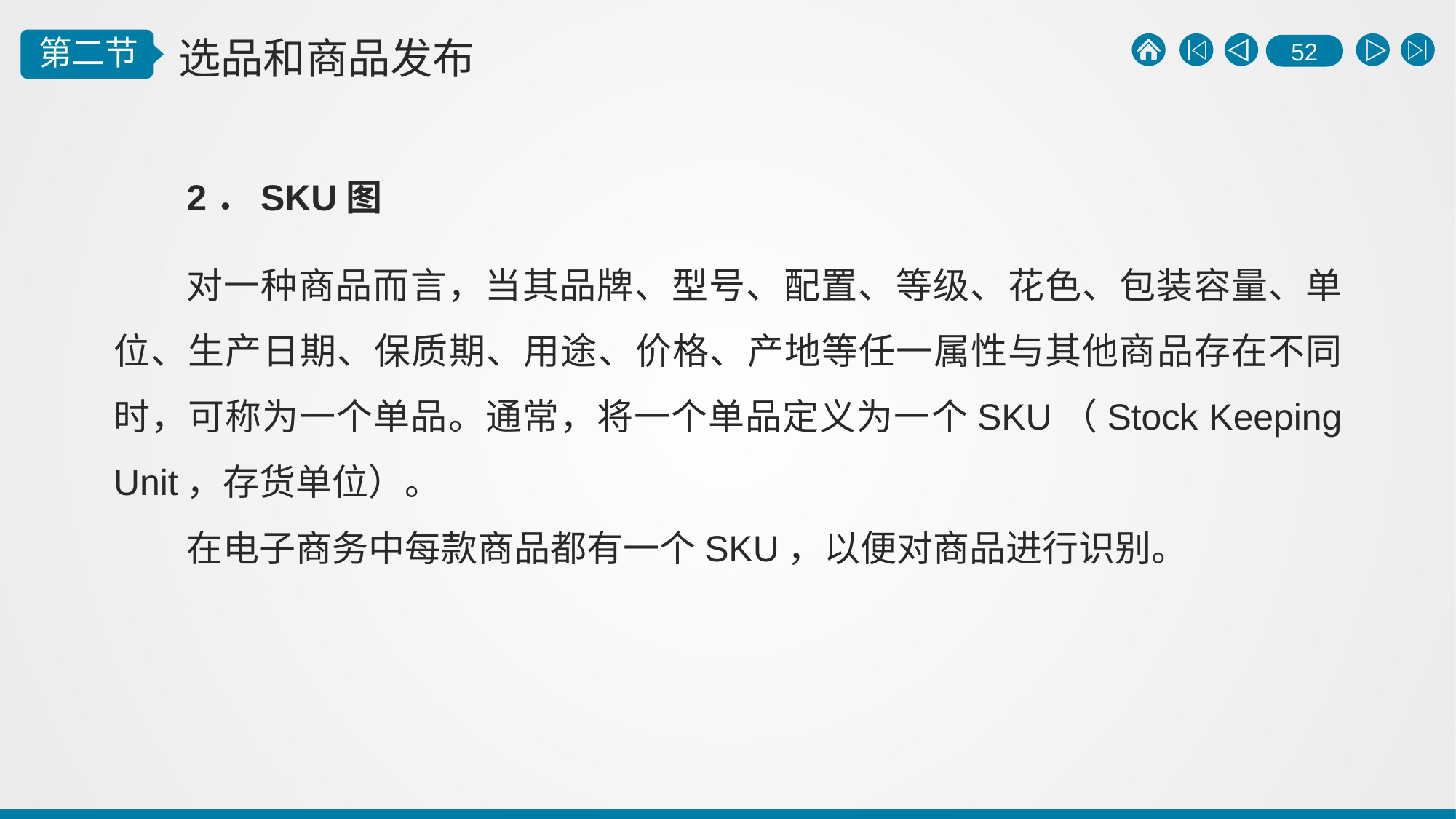

2．SKU图
对一种商品而言，当其品牌、型号、配置、等级、花色、包装容量、单位、生产日期、保质期、用途、价格、产地等任一属性与其他商品存在不同时，可称为一个单品。通常，将一个单品定义为一个SKU（Stock Keeping Unit，存货单位）。
在电子商务中每款商品都有一个SKU，以便对商品进行识别。